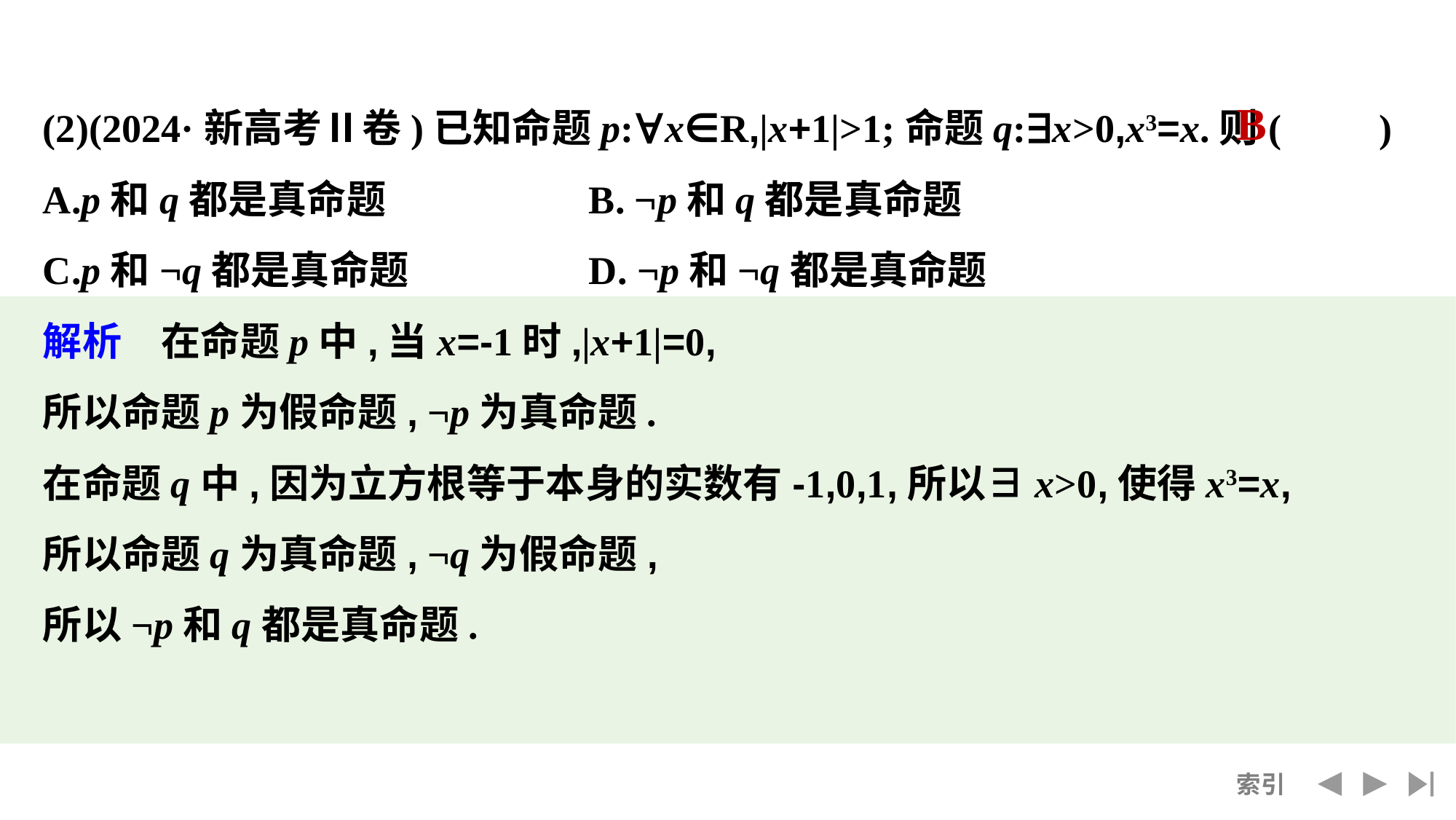

(2)(2024·新高考Ⅱ卷)已知命题p:∀x∈R,|x+1|>1;命题q:∃x>0,x3=x.则(　　)
A.p和q都是真命题		B. ¬p和q都是真命题
C.p和¬q都是真命题		D. ¬p和¬q都是真命题
解析　在命题p中,当x=-1时,|x+1|=0,
所以命题p为假命题, ¬p为真命题.
在命题q中,因为立方根等于本身的实数有-1,0,1,所以∃x>0,使得x3=x,
所以命题q为真命题, ¬q为假命题,
所以¬p和q都是真命题.
B